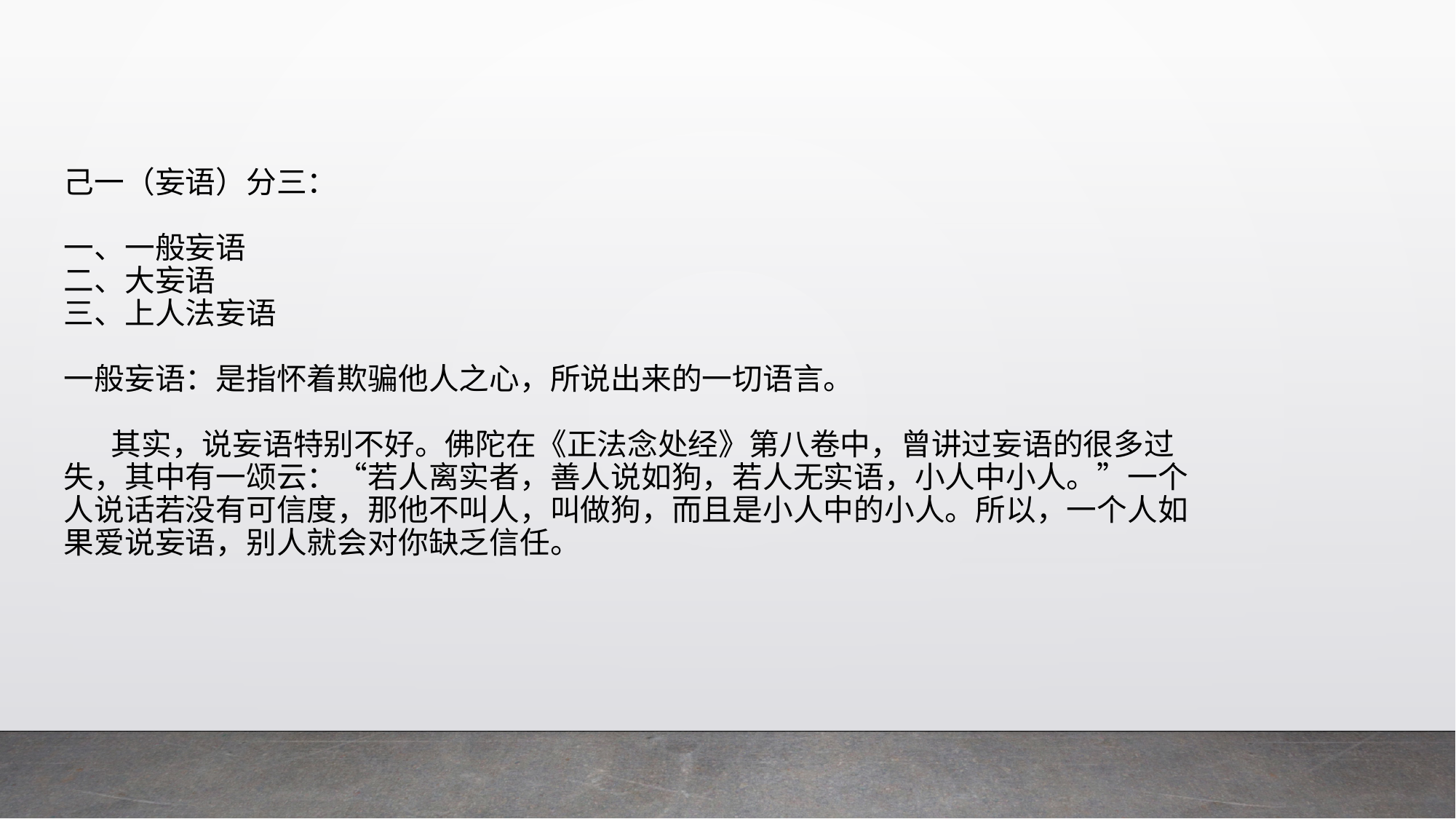

己一（妄语）分三：
一、一般妄语
二、大妄语
三、上人法妄语
一般妄语：是指怀着欺骗他人之心，所说出来的一切语言。
       其实，说妄语特别不好。佛陀在《正法念处经》第八卷中，曾讲过妄语的很多过失，其中有一颂云：“若人离实者，善人说如狗，若人无实语，小人中小人。”一个人说话若没有可信度，那他不叫人，叫做狗，而且是小人中的小人。所以，一个人如果爱说妄语，别人就会对你缺乏信任。